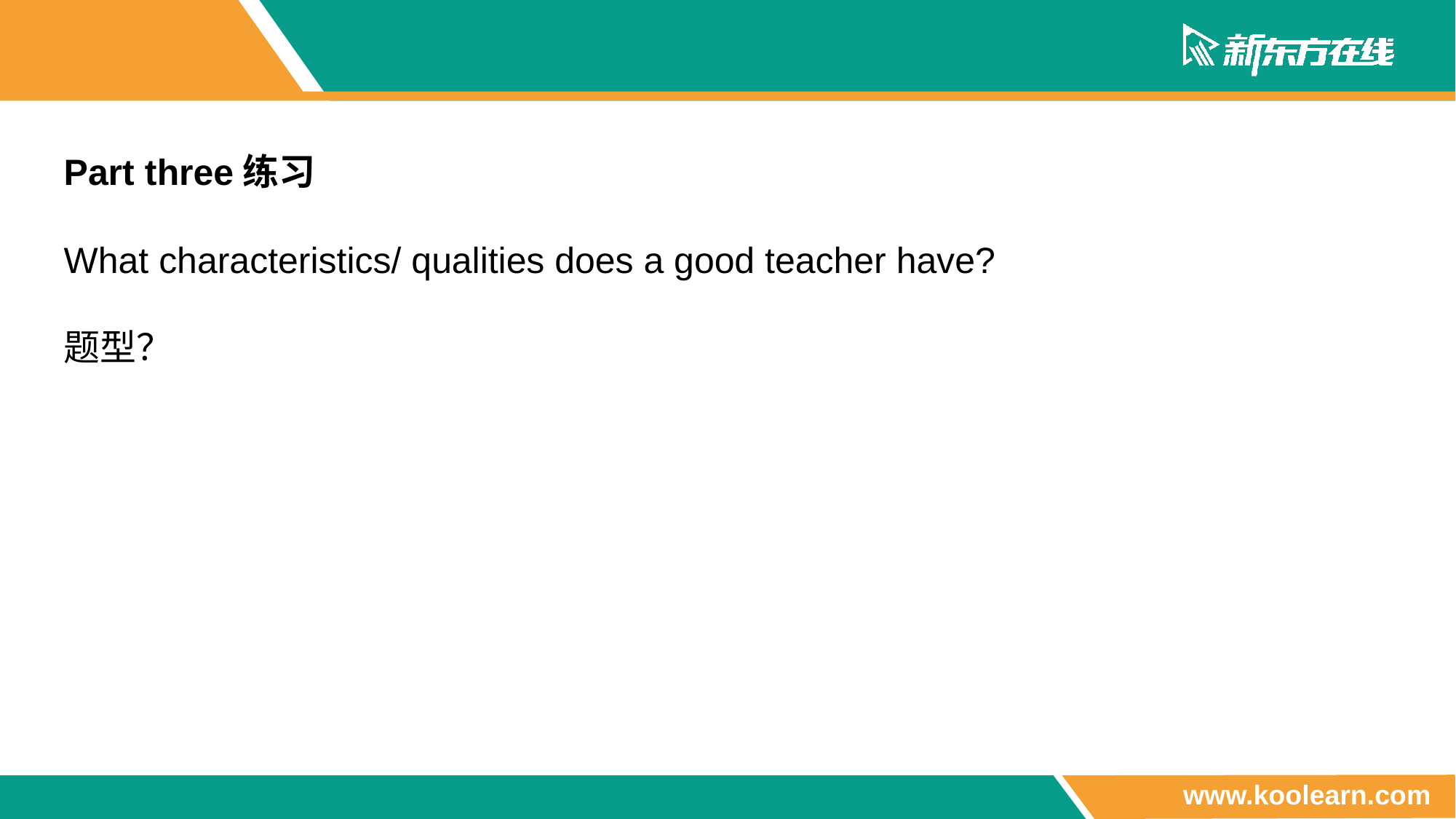

Part three练习

What characteristics/ qualities does a good teacher have?

题型？